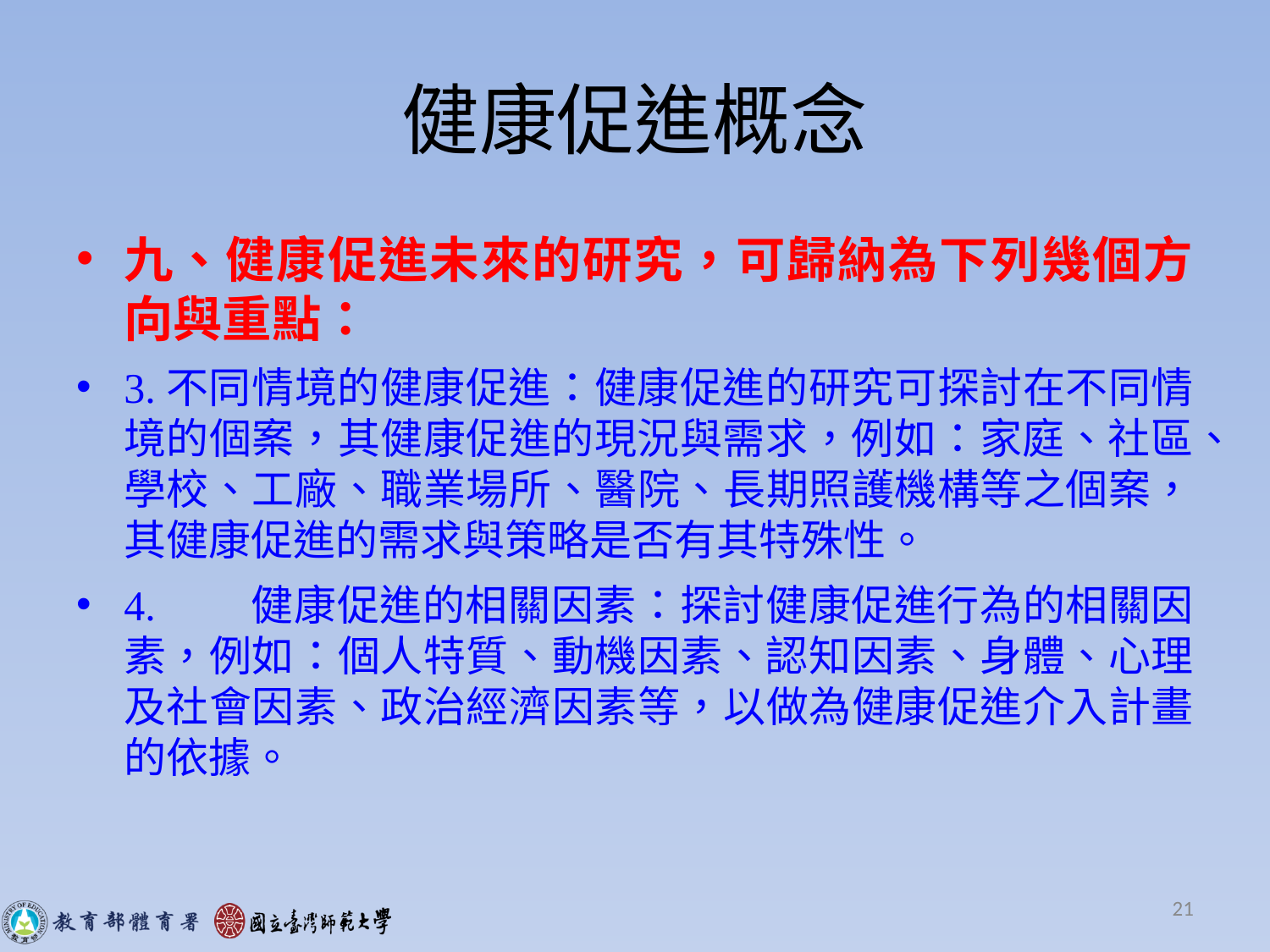

# 健康促進概念
九、健康促進未來的研究，可歸納為下列幾個方向與重點：
3.不同情境的健康促進：健康促進的研究可探討在不同情境的個案，其健康促進的現況與需求，例如：家庭、社區、學校、工廠、職業場所、醫院、長期照護機構等之個案，其健康促進的需求與策略是否有其特殊性。
4.	健康促進的相關因素：探討健康促進行為的相關因素，例如：個人特質、動機因素、認知因素、身體、心理及社會因素、政治經濟因素等，以做為健康促進介入計畫的依據。

21